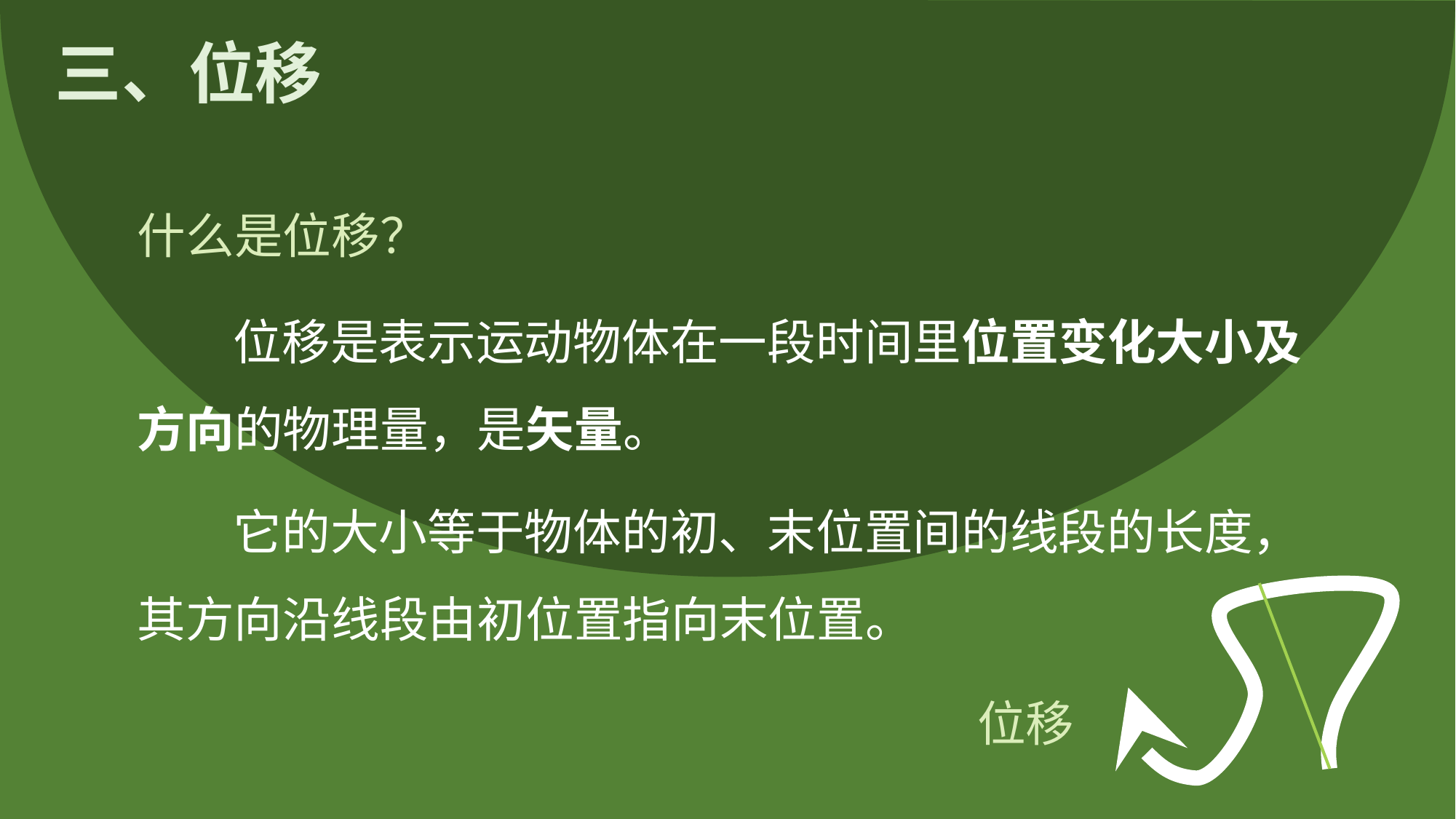

三、位移
什么是位移？
位移是表示运动物体在一段时间里位置变化大小及方向的物理量，是矢量。
它的大小等于物体的初、末位置间的线段的长度，其方向沿线段由初位置指向末位置。

位移